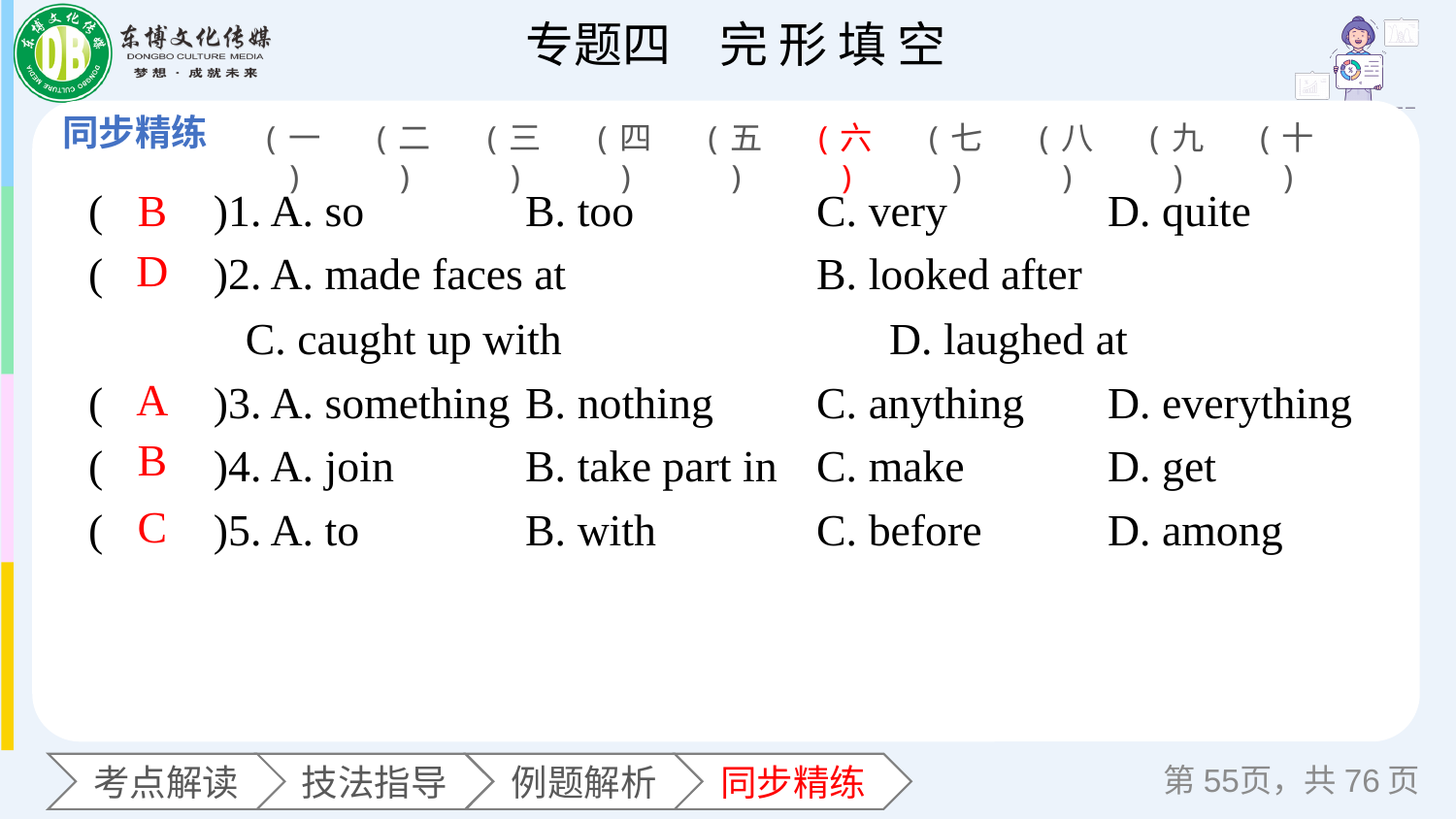

(一)
(二)
(三)
(四)
(五)
(六)
(七)
(八)
(九)
(十)
(　　)1. A. so    	B. too    	C. very    	D. quite
(　　)2. A. made faces at    		B. looked after
 C. caught up with    		D. laughed at
(　　)3. A. something 	B. nothing    	C. anything    	D. everything
(　　)4. A. join    	B. take part in 	C. make    	D. get
(　　)5. A. to    	B. with    	C. before    	D. among
B
D
A
B
C
第55页，共76页